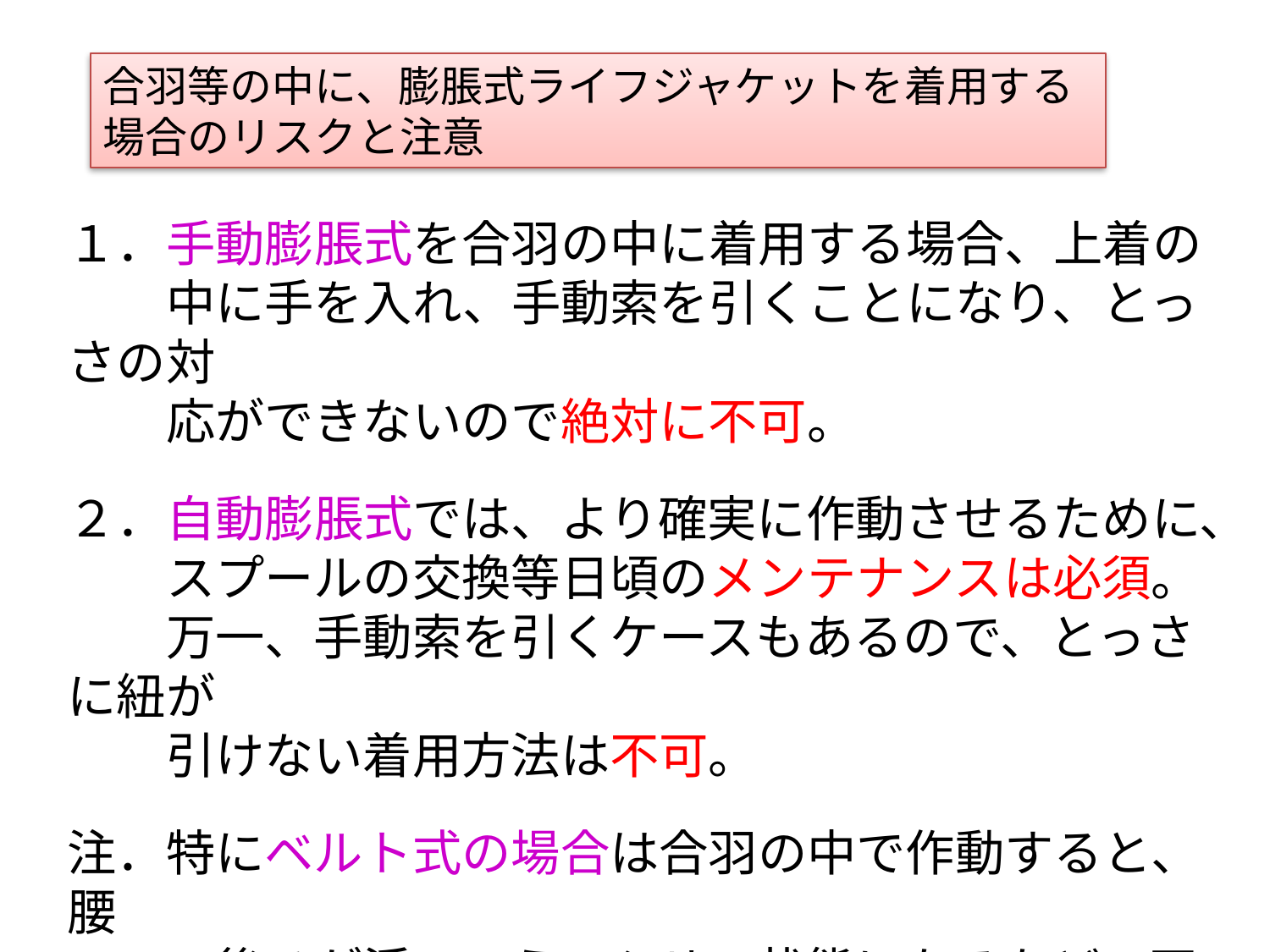

合羽等の中に、膨脹式ライフジャケットを着用する場合のリスクと注意

１．手動膨脹式を合羽の中に着用する場合、上着の
　　中に手を入れ、手動索を引くことになり、とっさの対
　　応ができないので絶対に不可。

２．自動膨脹式では、より確実に作動させるために、
　　スプールの交換等日頃のメンテナンスは必須。
　　万一、手動索を引くケースもあるので、とっさに紐が
　　引けない着用方法は不可。

注．特にベルト式の場合は合羽の中で作動すると、腰
　　の後ろが浮いてうつぶせの状態になるなど、正常な
　　姿勢が保てない場合があり不可。